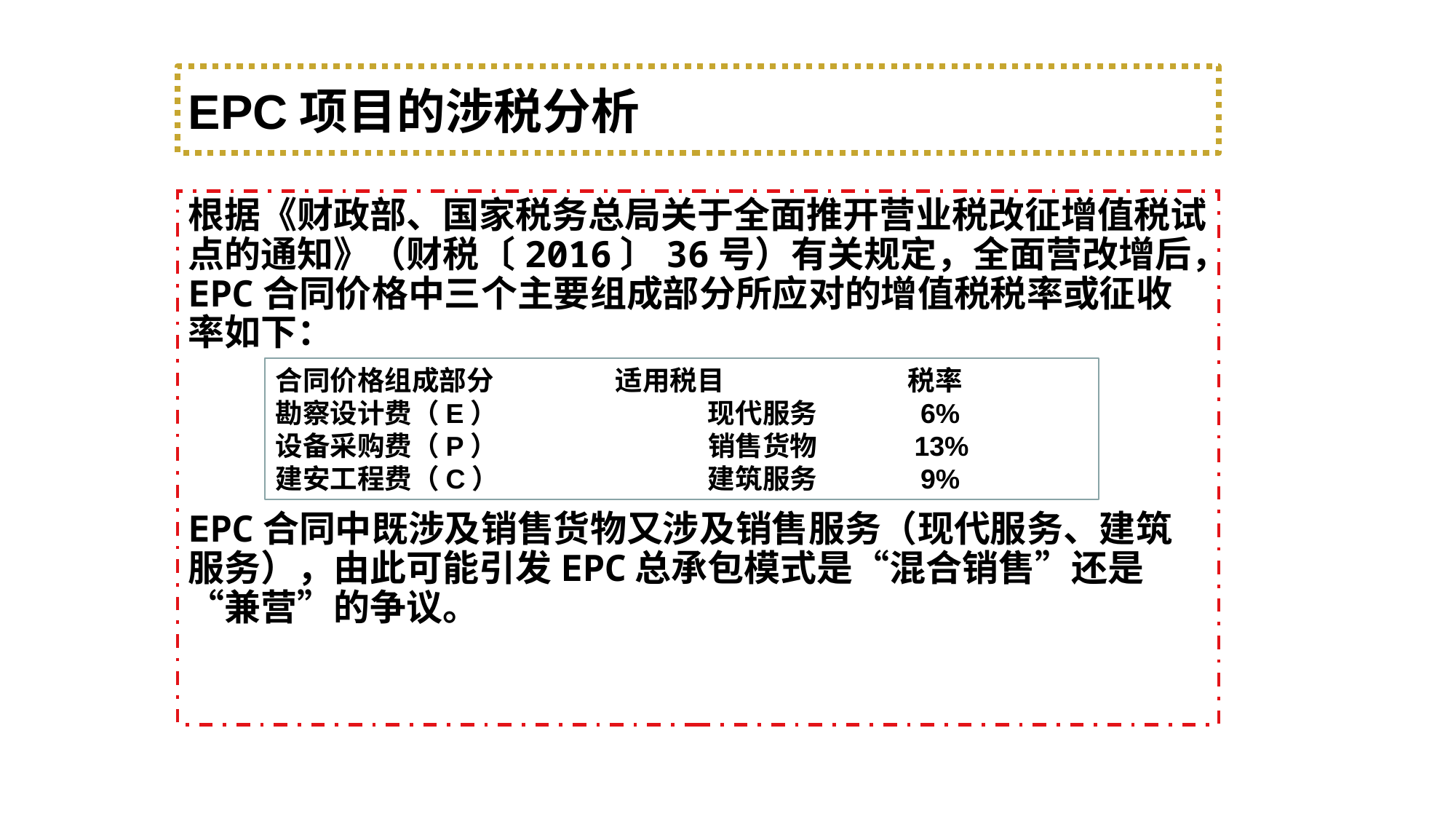

EPC项目的涉税分析
根据《财政部、国家税务总局关于全面推开营业税改征增值税试点的通知》（财税〔2016〕36号）有关规定，全面营改增后，EPC合同价格中三个主要组成部分所应对的增值税税率或征收率如下：

EPC合同中既涉及销售货物又涉及销售服务（现代服务、建筑服务），由此可能引发EPC总承包模式是“混合销售”还是“兼营”的争议。
合同价格组成部分	  适用税目	              税率
勘察设计费（E）	                 现代服务	               6%
设备采购费（P）	                 销售货物	              13%
建安工程费（C）	                 建筑服务	               9%